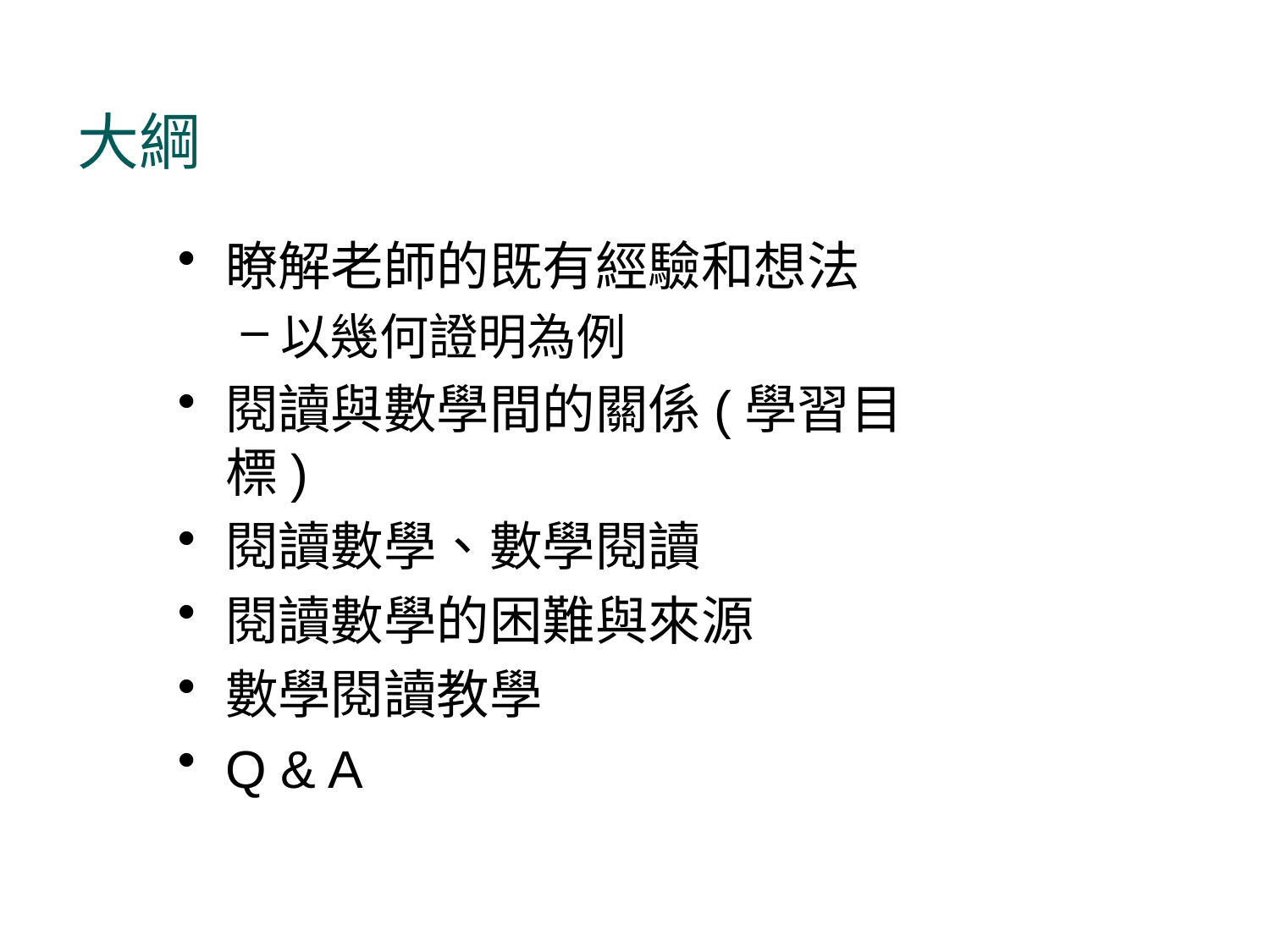

# 大綱
瞭解老師的既有經驗和想法
以幾何證明為例
閱讀與數學間的關係(學習目標)
閱讀數學、數學閱讀
閱讀數學的困難與來源
數學閱讀教學
Q & A